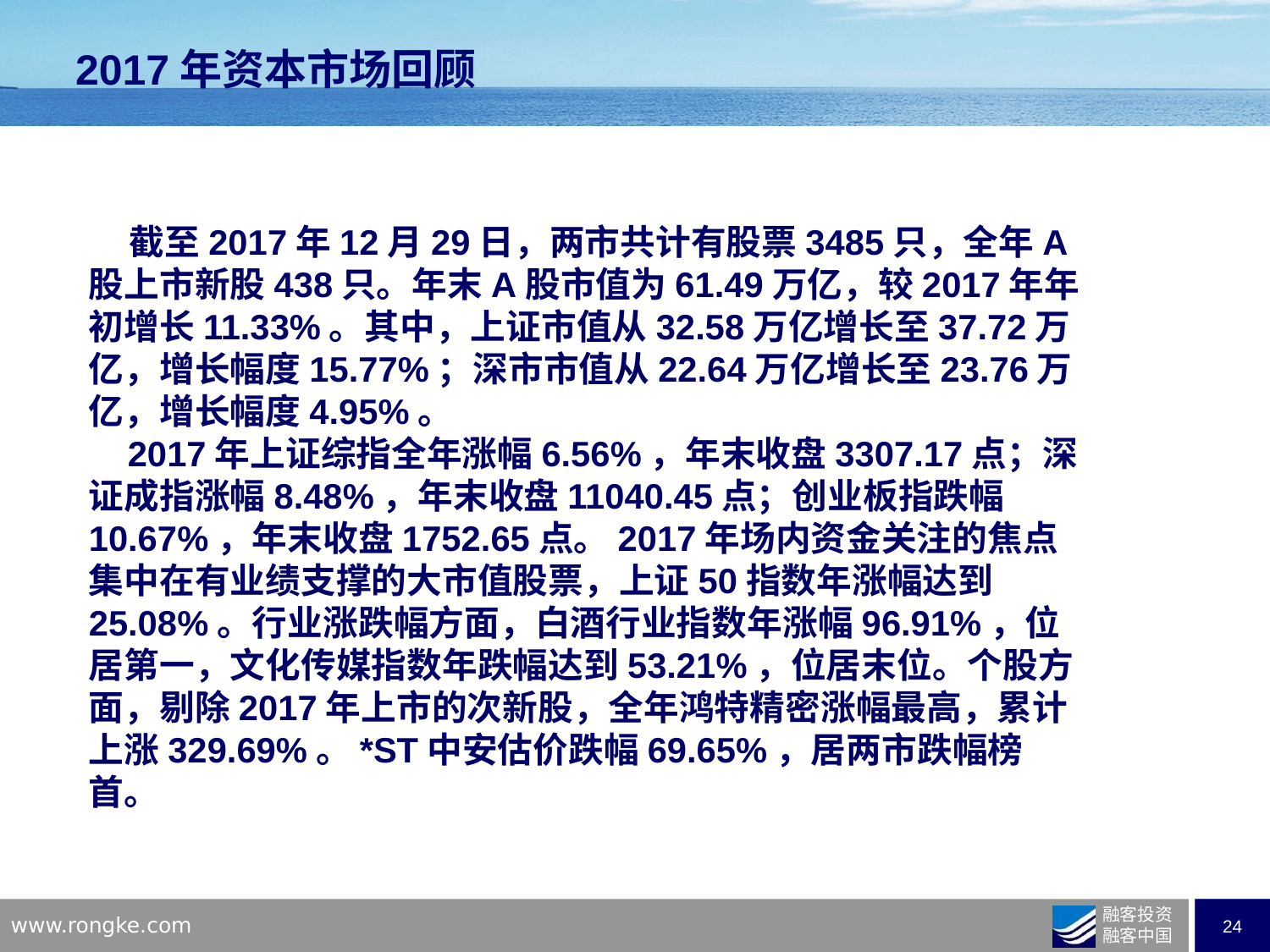

# 2017年资本市场回顾
    截至2017年12月29日，两市共计有股票3485只，全年A股上市新股438只。年末A股市值为61.49万亿，较2017年年初增长11.33%。其中，上证市值从32.58万亿增长至37.72万亿，增长幅度15.77%；深市市值从22.64万亿增长至23.76万亿，增长幅度4.95%。
    2017年上证综指全年涨幅6.56%，年末收盘3307.17点；深证成指涨幅8.48%，年末收盘11040.45点；创业板指跌幅10.67%，年末收盘1752.65点。2017年场内资金关注的焦点集中在有业绩支撑的大市值股票，上证50指数年涨幅达到25.08%。行业涨跌幅方面，白酒行业指数年涨幅96.91%，位居第一，文化传媒指数年跌幅达到53.21%，位居末位。个股方面，剔除2017年上市的次新股，全年鸿特精密涨幅最高，累计上涨329.69%。*ST中安估价跌幅69.65%，居两市跌幅榜首。